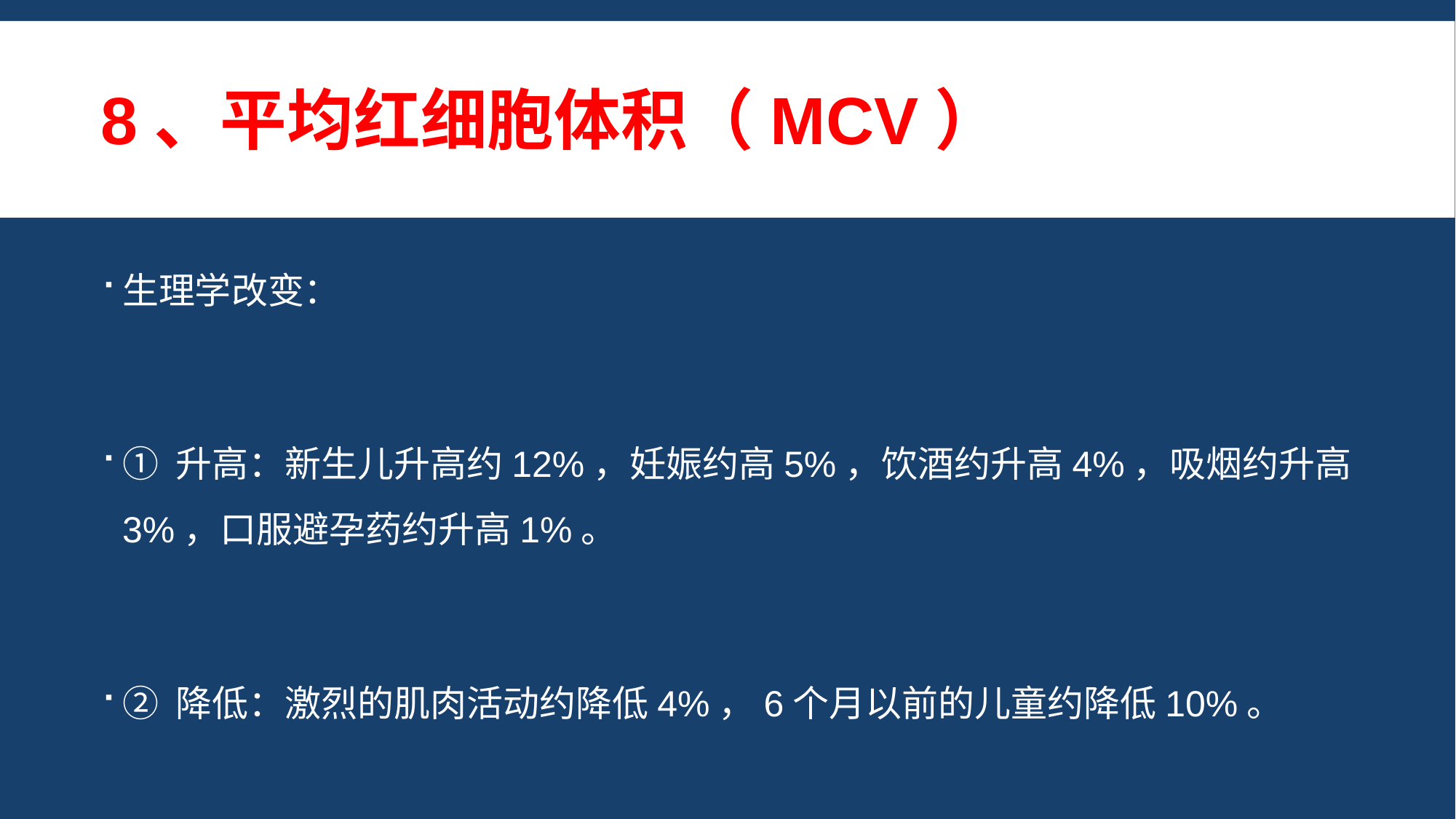

# 8、平均红细胞体积（MCV）
生理学改变：

① 升高：新生儿升高约12%，妊娠约高5%，饮酒约升高4%，吸烟约升高3%，口服避孕药约升高1%。

② 降低：激烈的肌肉活动约降低4%，6个月以前的儿童约降低10%。